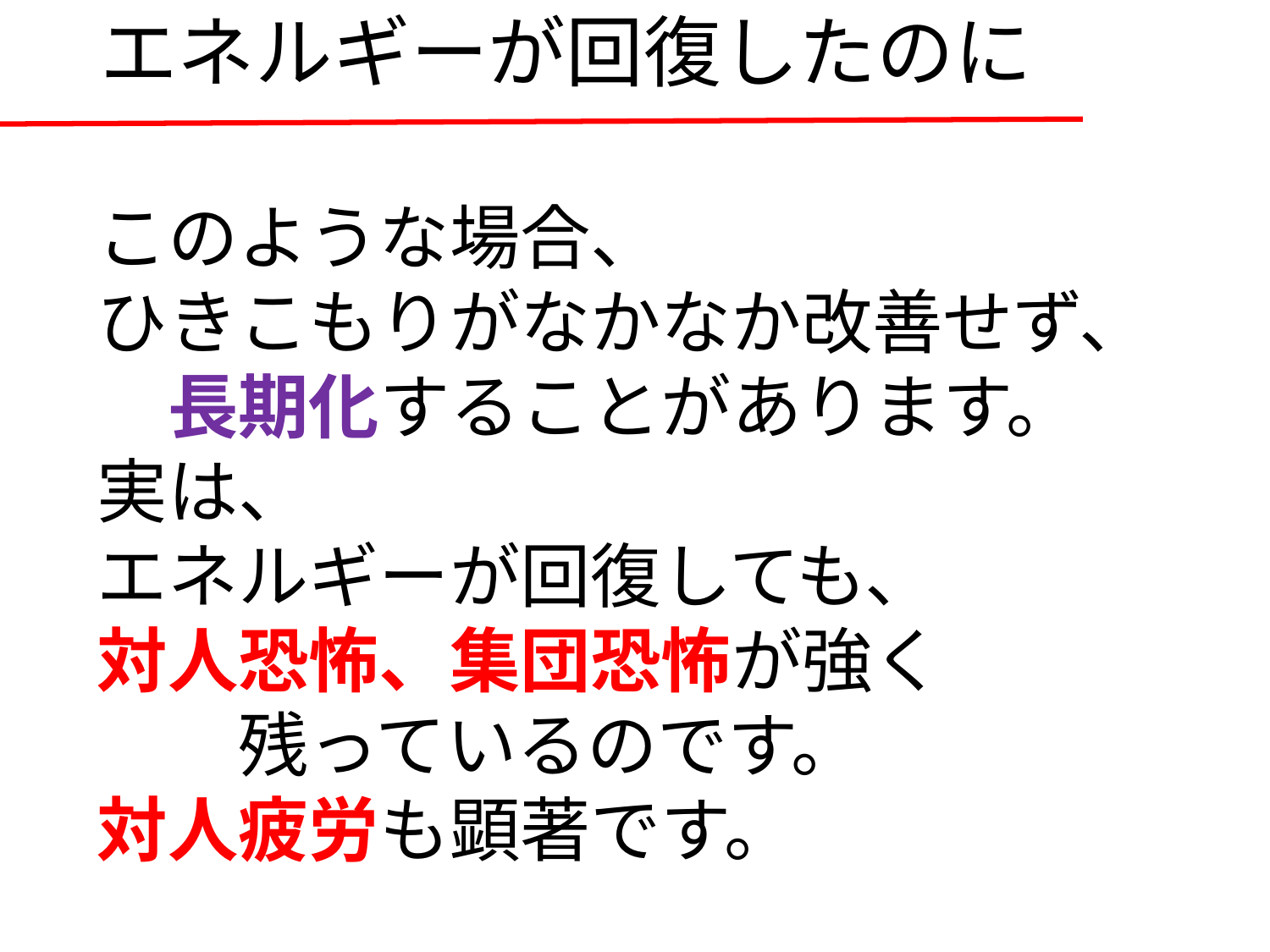

# エネルギーが回復したのに
このような場合、
ひきこもりがなかなか改善せず、
　長期化することがあります。
実は、
エネルギーが回復しても、
対人恐怖、集団恐怖が強く
　　残っているのです。
対人疲労も顕著です。